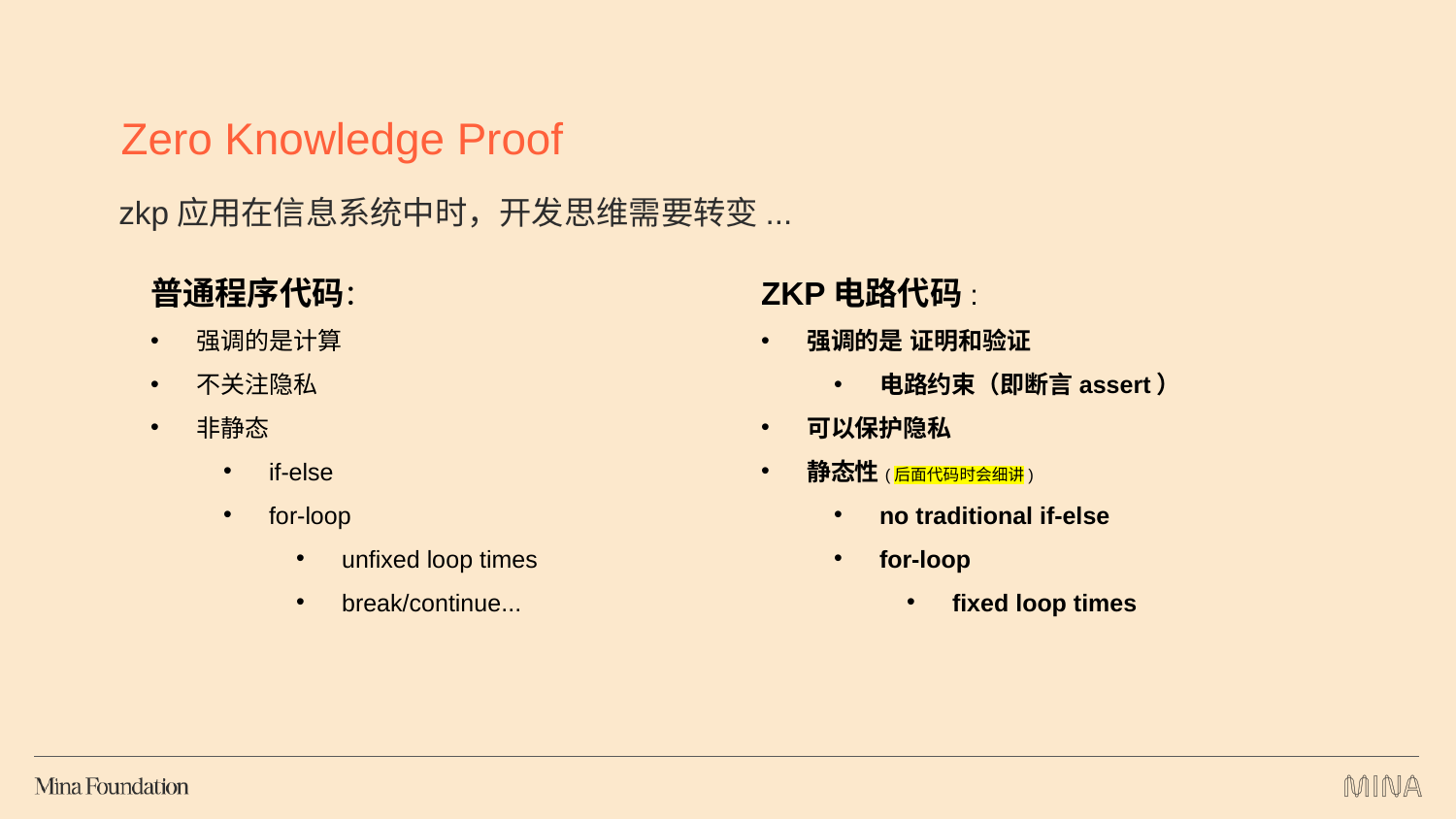

Zero Knowledge Proof
zkp应用在信息系统中时，开发思维需要转变...

普通程序代码：
强调的是计算
不关注隐私
非静态
if-else
for-loop
unfixed loop times
break/continue...
ZKP电路代码:
强调的是 证明和验证
电路约束（即断言assert）
可以保护隐私
静态性(后面代码时会细讲)
no traditional if-else
for-loop
fixed loop times